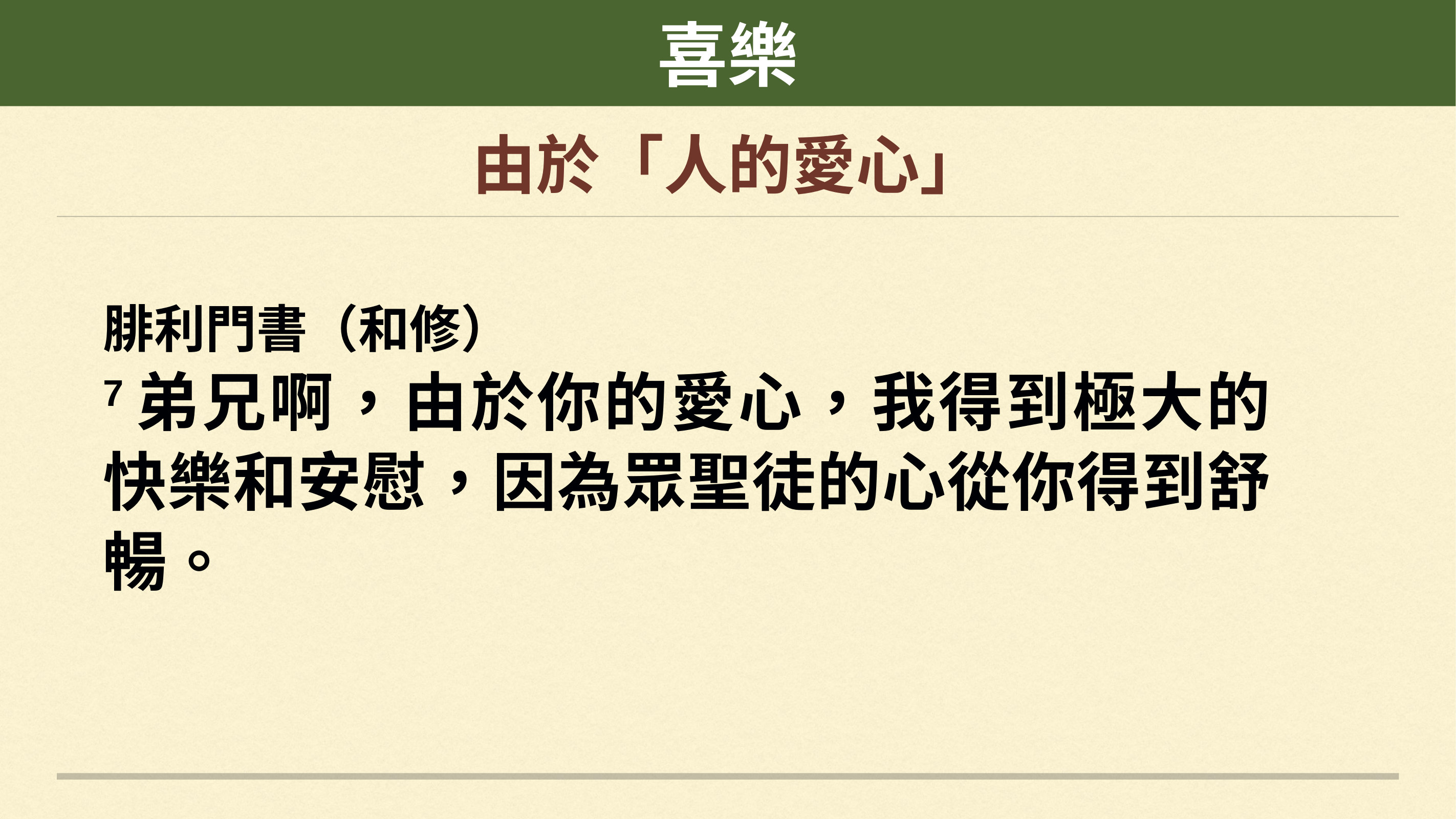

喜樂
# 由於「人的愛心」
腓利門書（和修）
7弟兄啊，由於你的愛心，我得到極大的快樂和安慰，因為眾聖徒的心從你得到舒暢。